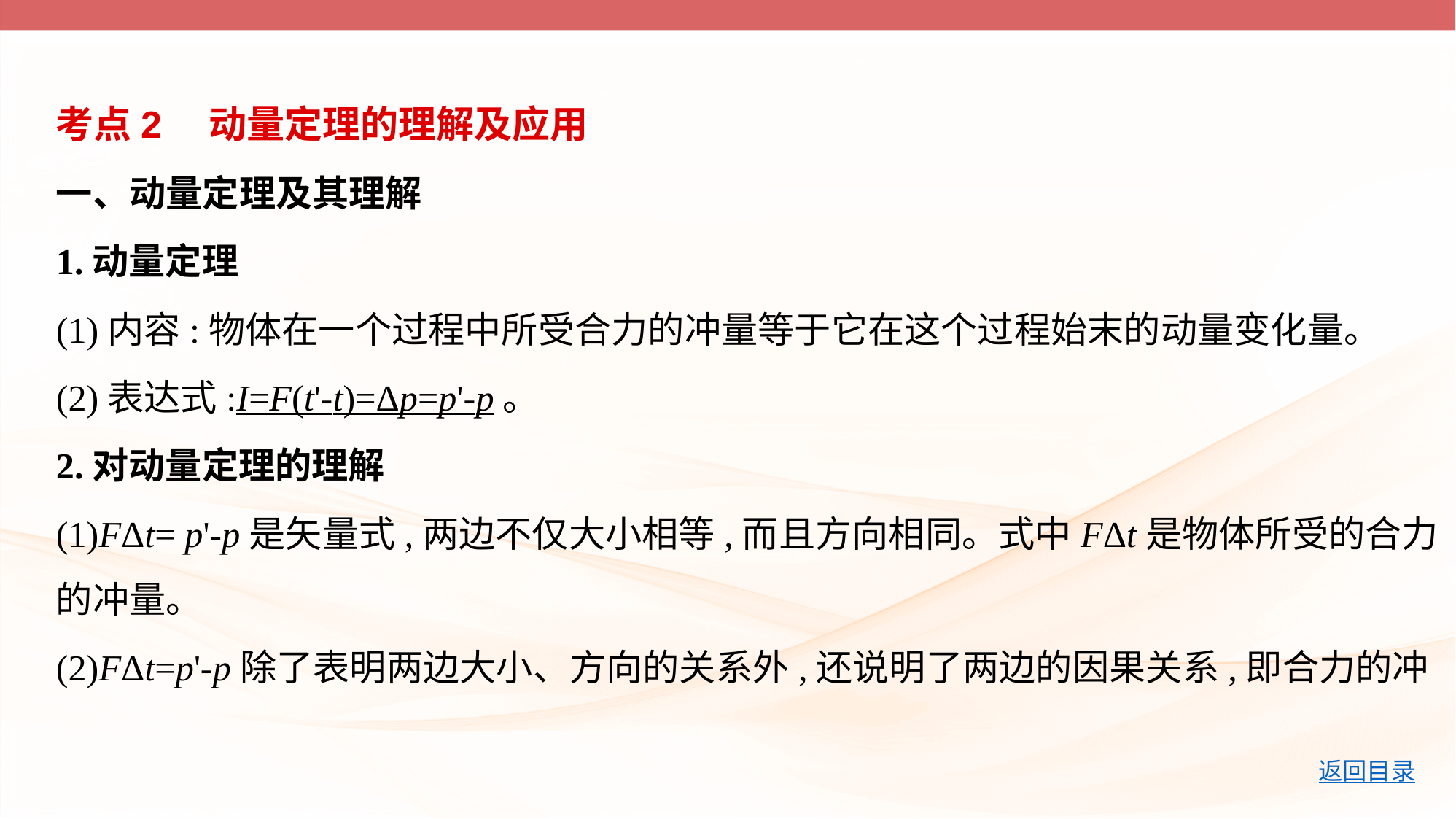

考点2　动量定理的理解及应用
一、动量定理及其理解
1.动量定理
(1)内容:物体在一个过程中所受合力的冲量等于它在这个过程始末的动量变化量。
(2)表达式:I=F(t'-t)=Δp=p'-p。
2.对动量定理的理解
(1)FΔt= p'-p是矢量式,两边不仅大小相等,而且方向相同。式中FΔt是物体所受的合力
的冲量。
(2)FΔt=p'-p除了表明两边大小、方向的关系外,还说明了两边的因果关系,即合力的冲